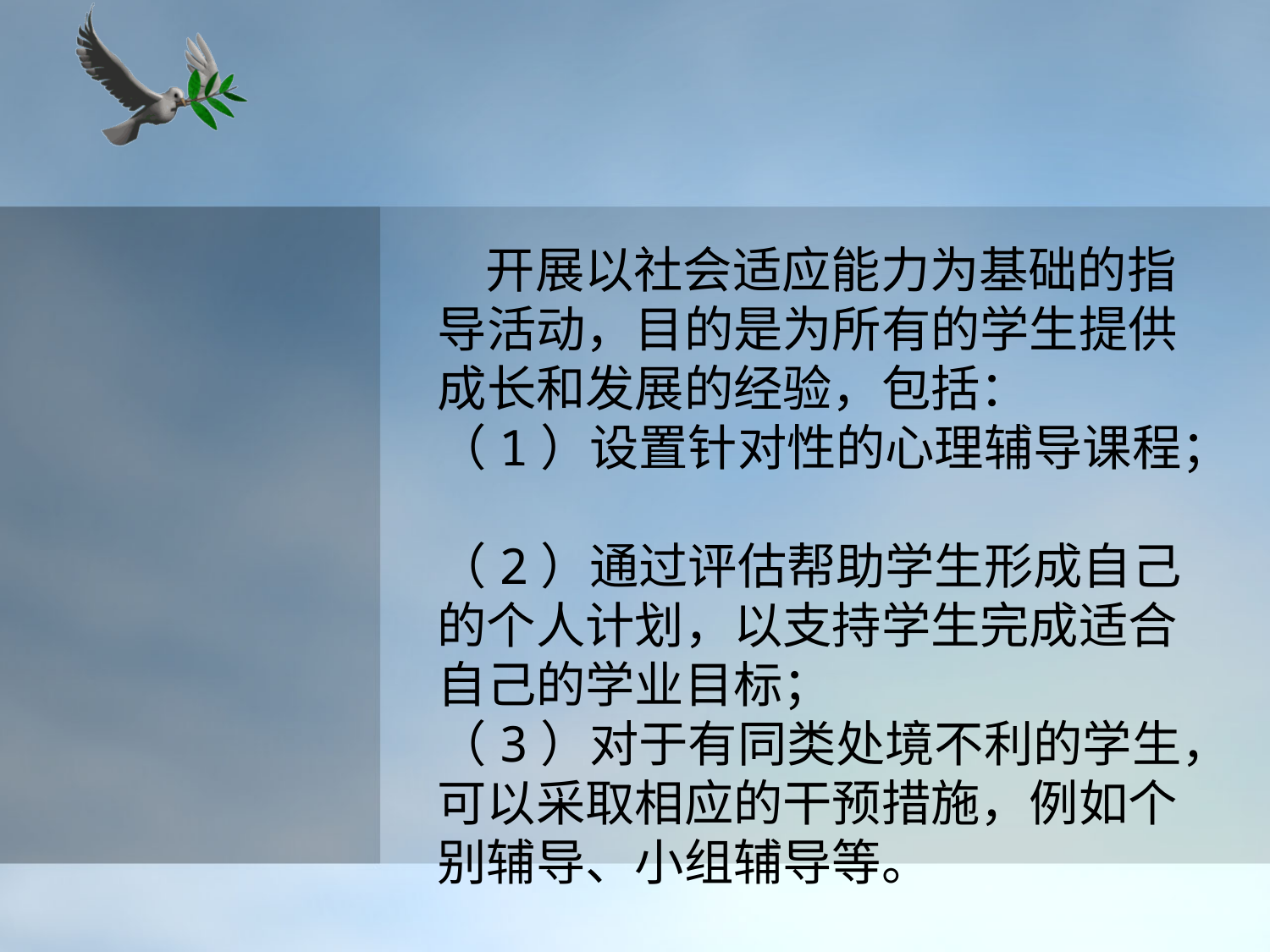

#
    开展以社会适应能力为基础的指导活动，目的是为所有的学生提供成长和发展的经验，包括：
（1）设置针对性的心理辅导课程；
（2）通过评估帮助学生形成自己的个人计划，以支持学生完成适合自己的学业目标；
（3）对于有同类处境不利的学生，可以采取相应的干预措施，例如个别辅导、小组辅导等。